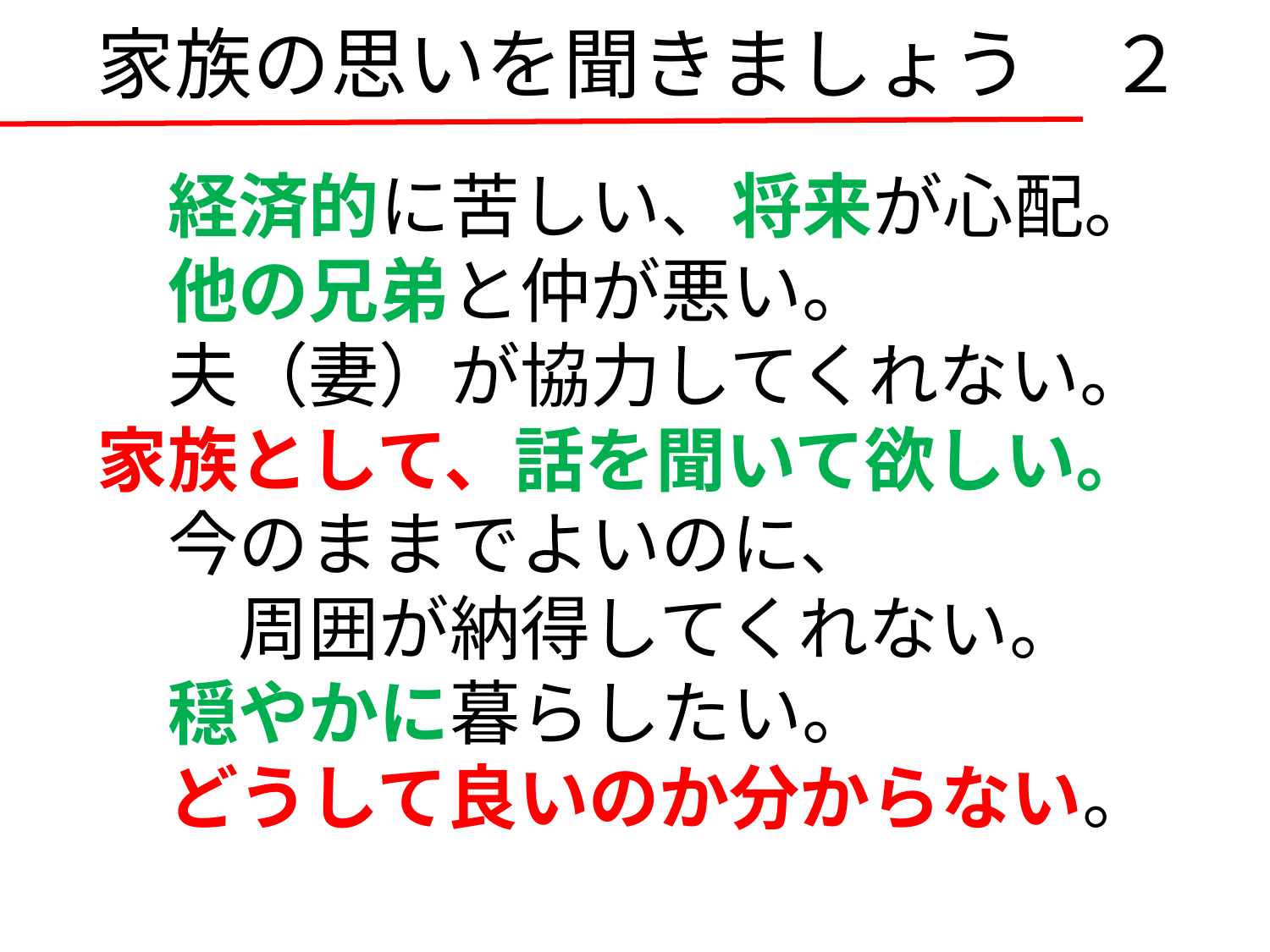

家族の思いを聞きましょう　２
　経済的に苦しい、将来が心配。
　他の兄弟と仲が悪い。
　夫（妻）が協力してくれない。
家族として、話を聞いて欲しい。
　今のままでよいのに、
　　周囲が納得してくれない。
　穏やかに暮らしたい。
　どうして良いのか分からない。